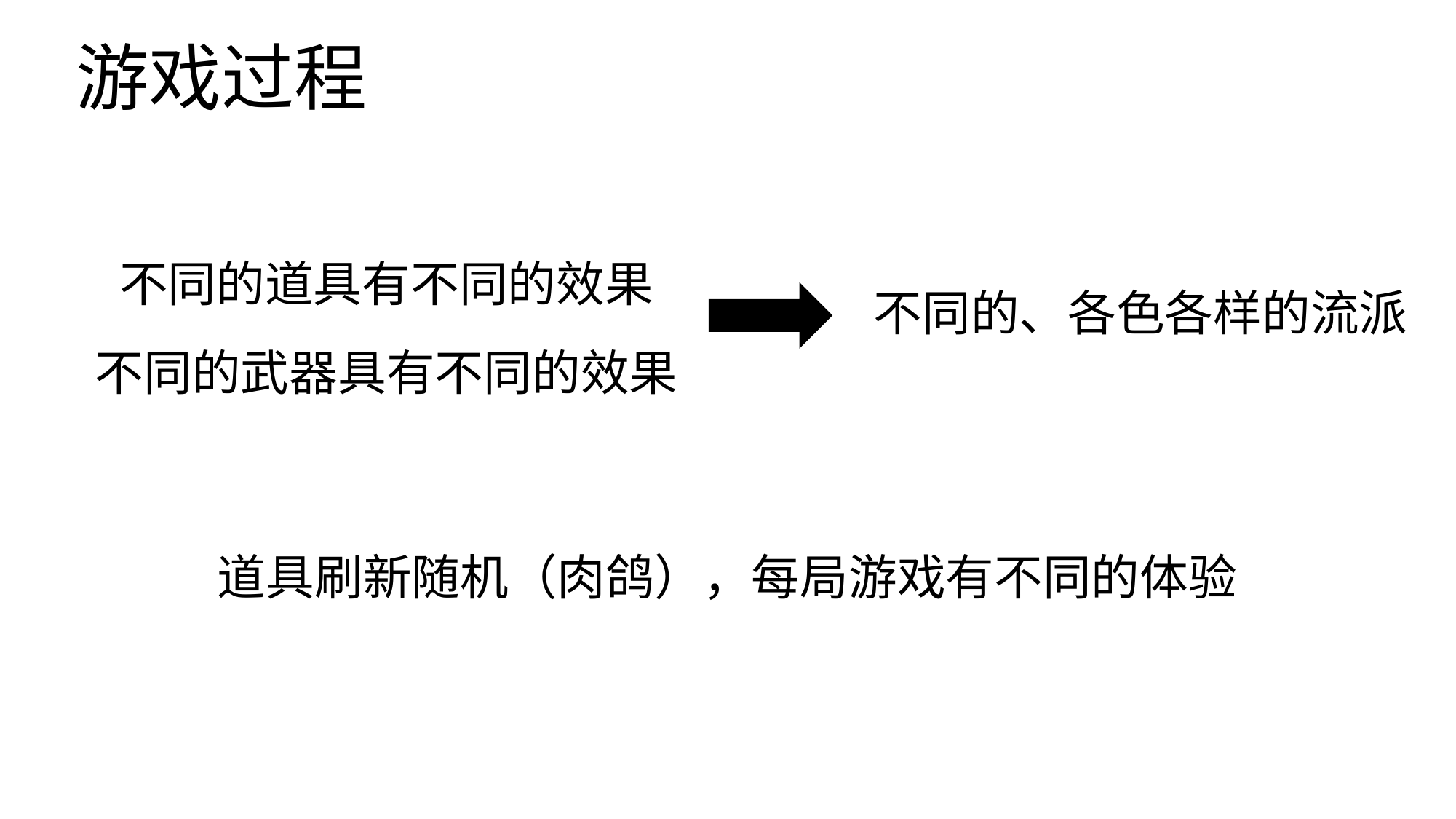

# 游戏过程
不同的、各色各样的流派
不同的道具有不同的效果
不同的武器具有不同的效果

道具刷新随机（肉鸽），每局游戏有不同的体验